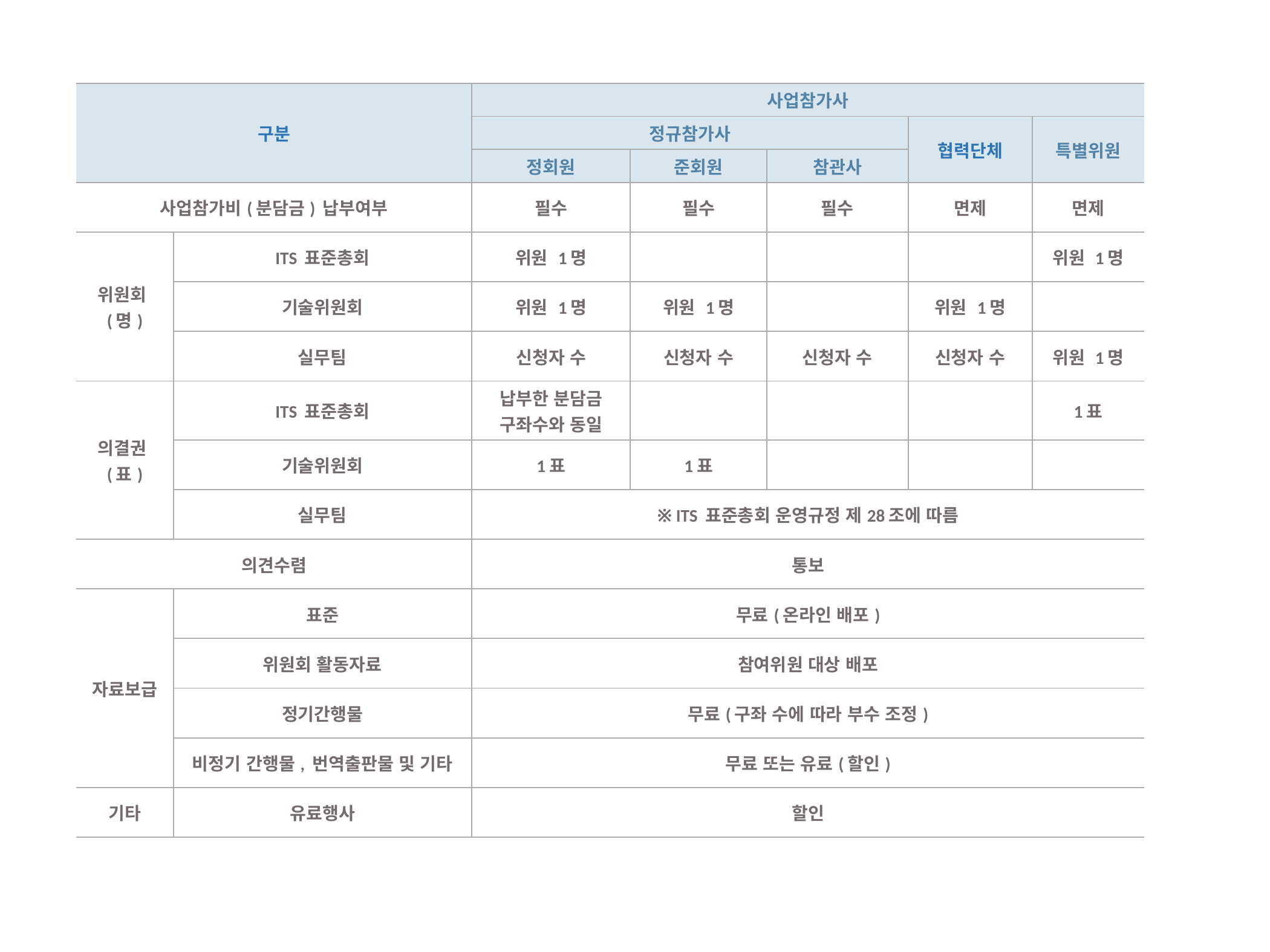

| 구분 |  | 사업참가사 |  |  |  |  |
| --- | --- | --- | --- | --- | --- | --- |
|  |  | 정규참가사 |  |  | 협력단체 | 특별위원 |
|  |  | 정회원 | 준회원 | 참관사 |  |  |
| 사업참가비(분담금) 납부여부 |  | 필수 | 필수 | 필수 | 면제 | 면제 |
| 위원회(명) | ITS 표준총회 | 위원 1명 |  |  |  | 위원 1명 |
|  | 기술위원회 | 위원 1명 | 위원 1명 |  | 위원 1명 |  |
|  | 실무팀 | 신청자 수 | 신청자 수 | 신청자 수 | 신청자 수 | 위원 1명 |
| 의결권(표) | ITS 표준총회 | 납부한 분담금 구좌수와 동일 |  |  |  | 1표 |
|  | 기술위원회 | 1표 | 1표 |  |  |  |
|  | 실무팀 | ※ ITS 표준총회 운영규정 제28조에 따름 |  |  |  |  |
| 의견수렴 |  | 통보 |  |  |  |  |
| 자료보급 | 표준 | 무료(온라인 배포) |  |  |  |  |
|  | 위원회 활동자료 | 참여위원 대상 배포 |  |  |  |  |
|  | 정기간행물 | 무료(구좌 수에 따라 부수 조정) |  |  |  |  |
|  | 비정기 간행물, 번역출판물 및 기타 | 무료 또는 유료(할인) |  |  |  |  |
| 기타 | 유료행사 | 할인 |  |  |  |  |